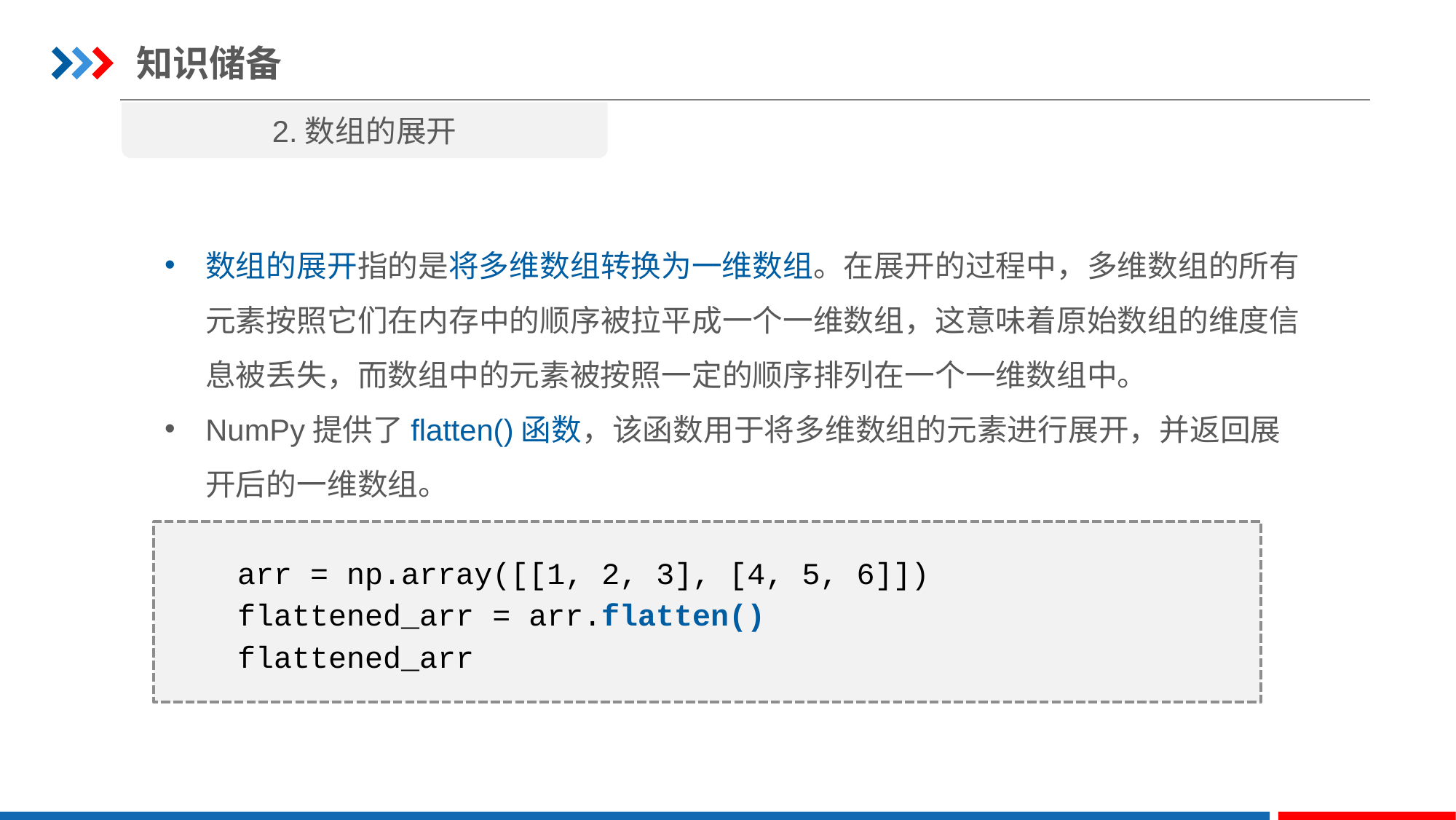

知识储备

2.数组的展开
数组的展开指的是将多维数组转换为一维数组。在展开的过程中，多维数组的所有元素按照它们在内存中的顺序被拉平成一个一维数组，这意味着原始数组的维度信息被丢失，而数组中的元素被按照一定的顺序排列在一个一维数组中。
NumPy提供了flatten()函数，该函数用于将多维数组的元素进行展开，并返回展开后的一维数组。

arr = np.array([[1, 2, 3], [4, 5, 6]])
flattened_arr = arr.flatten()
flattened_arr